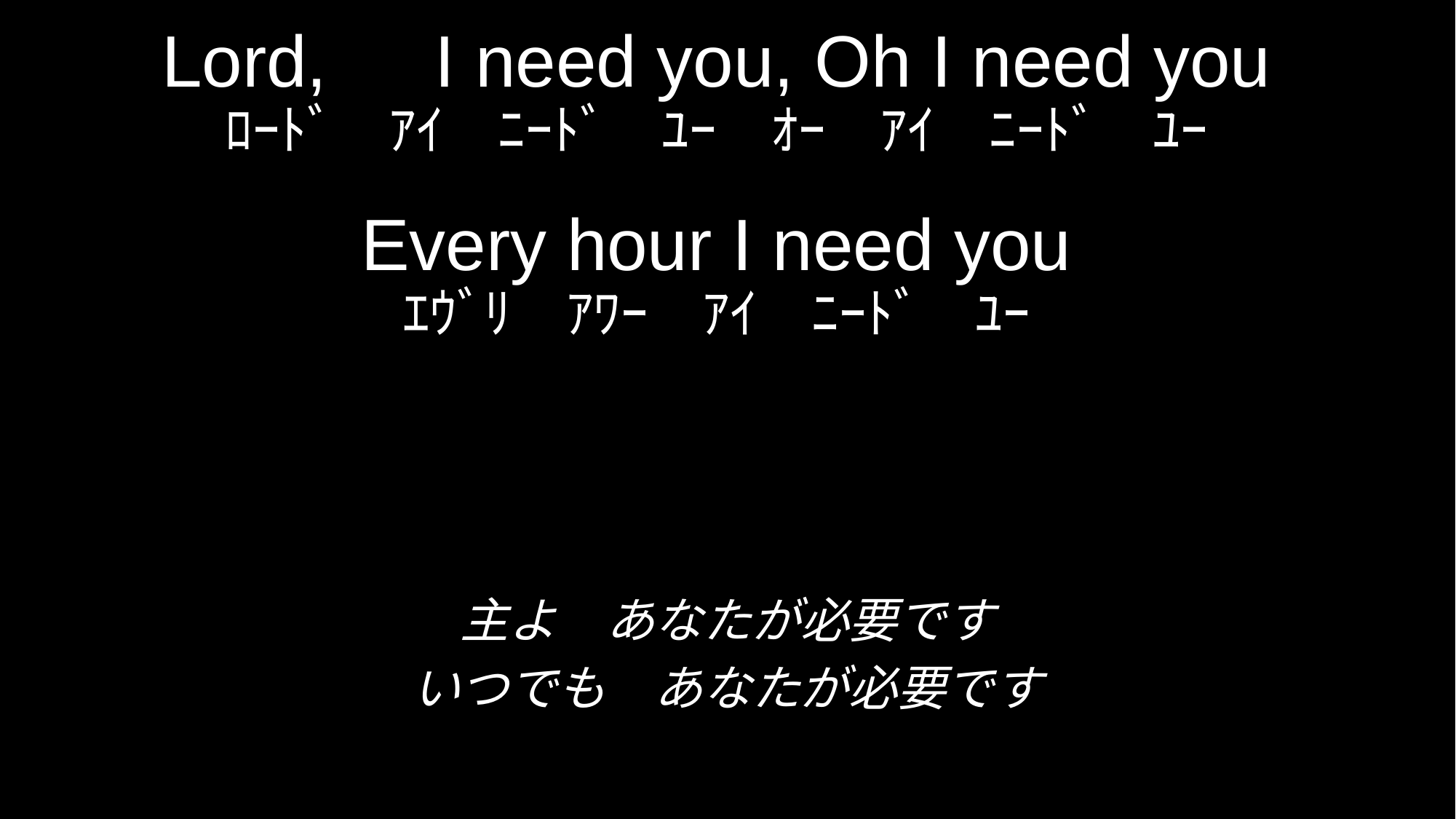

# Lord,　I need you, Oh I need you ﾛｰﾄﾞ　ｱｲ　ﾆｰﾄﾞ　ﾕｰ　ｵｰ　ｱｲ　ﾆｰﾄﾞ　ﾕｰ Every hour I need you ｴｳﾞﾘ　ｱﾜｰ　ｱｲ　ﾆｰﾄﾞ　ﾕｰ
主よ　あなたが必要です
いつでも　あなたが必要です